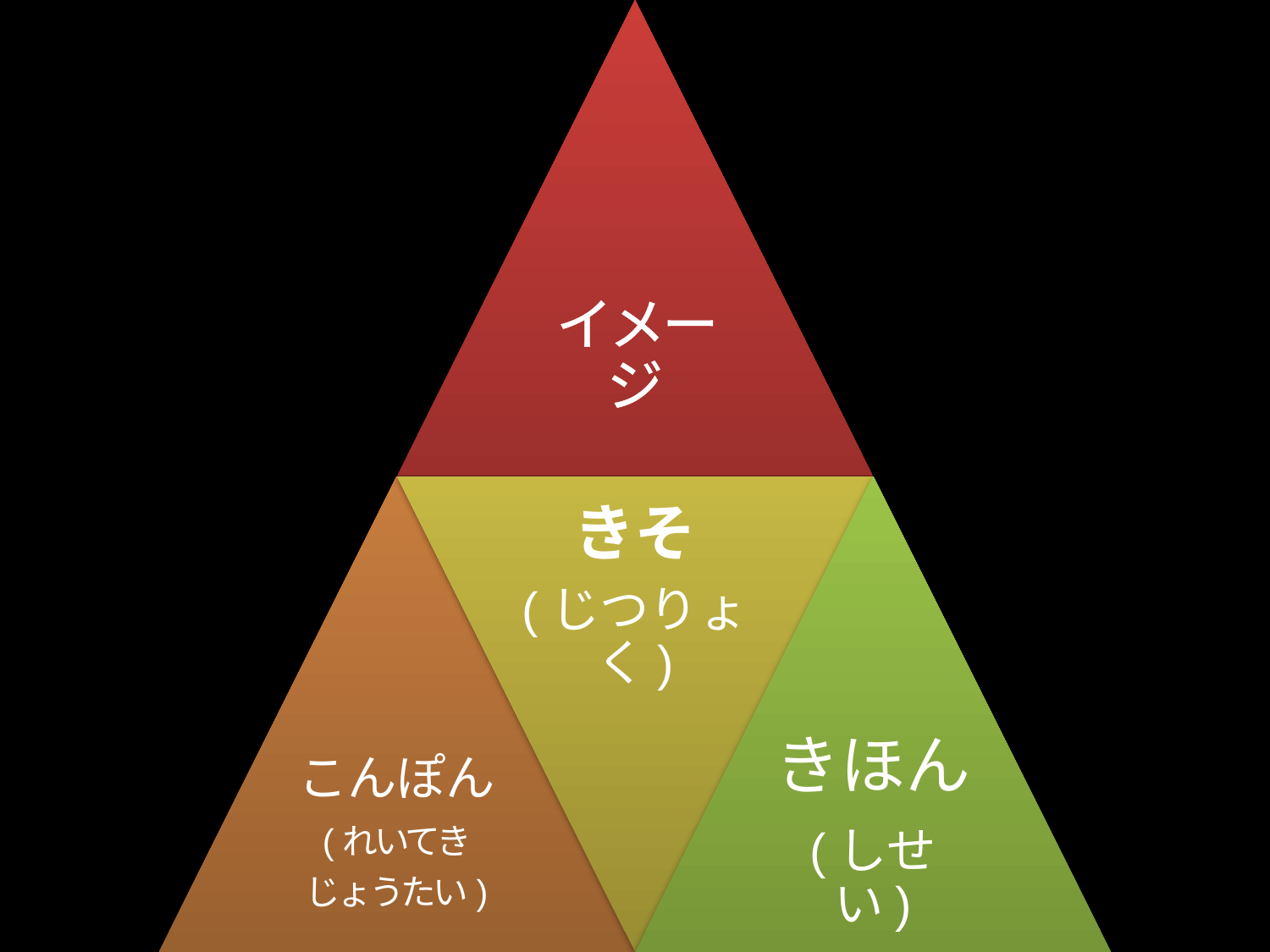

イメージ
こんぽん
(れいてき
じょうたい)

きそ
(じつりょく)
きほん
(しせい)